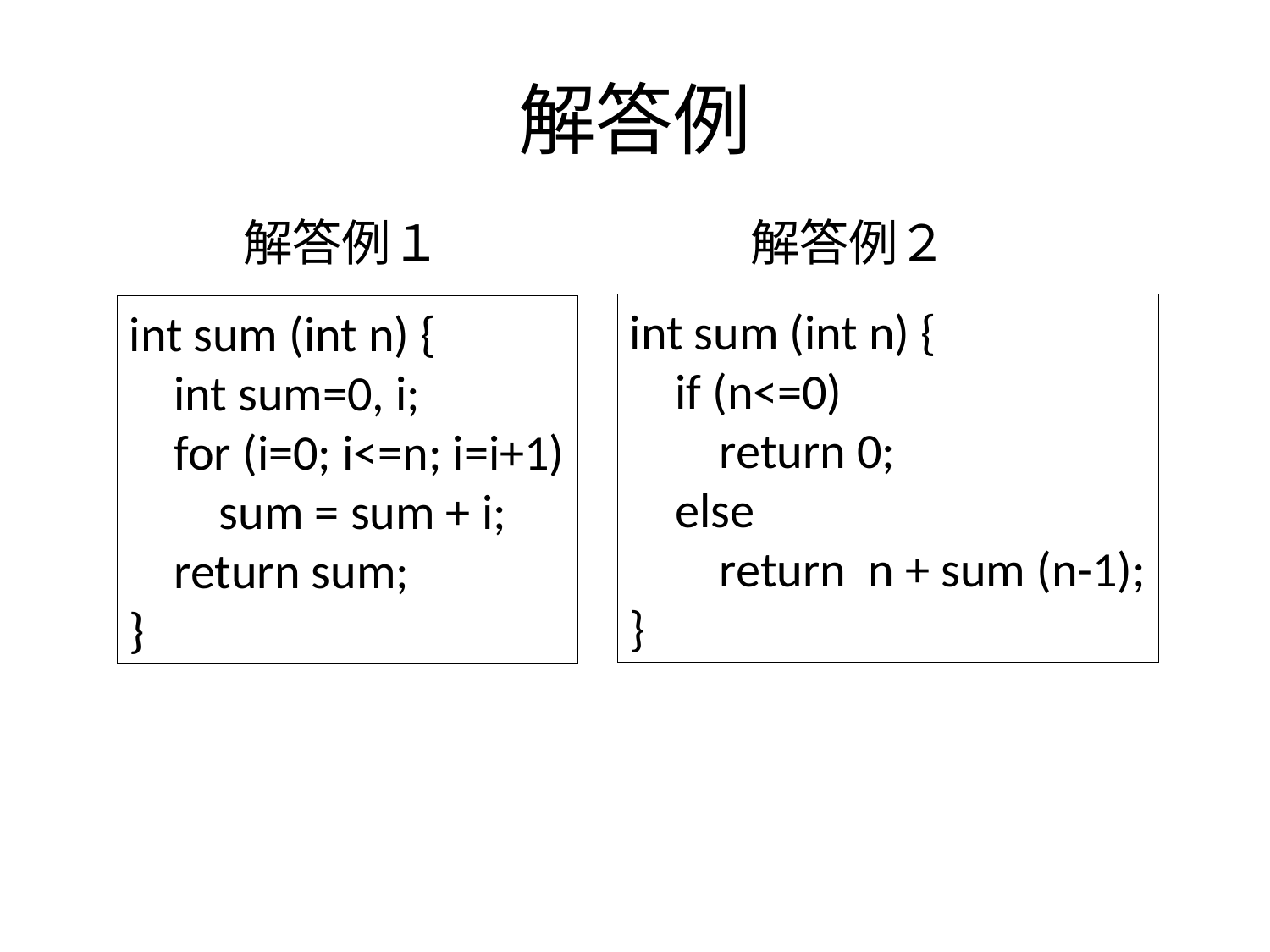

# 解答例
解答例１
解答例２
int sum (int n) {
    if (n<=0)
        return 0;
    else
        return  n + sum (n-1);
}
int sum (int n) {
    int sum=0, i;
    for (i=0; i<=n; i=i+1)
        sum = sum + i;
    return sum;
}